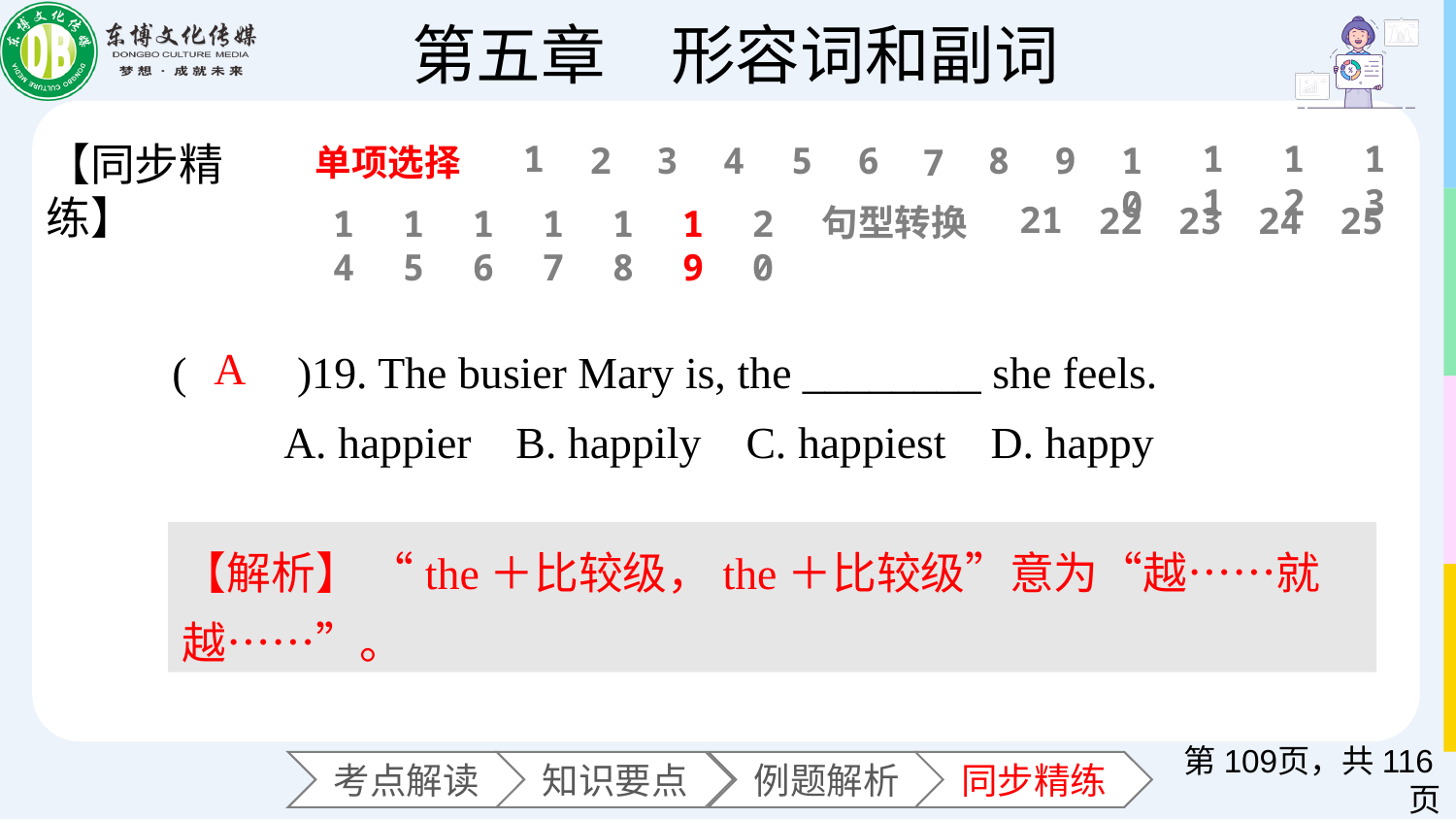

11
12
13
1
【同步精练】
6
2
3
4
5
8
9
10
7
单项选择
21
22
23
24
25
句型转换
14
15
16
17
18
19
20
(　　)19. The busier Mary is, the ________ she feels.
          A. happier    B. happily    C. happiest    D. happy
A
【解析】 “the＋比较级，the＋比较级”意为“越……就越……”。
第109页，共116页